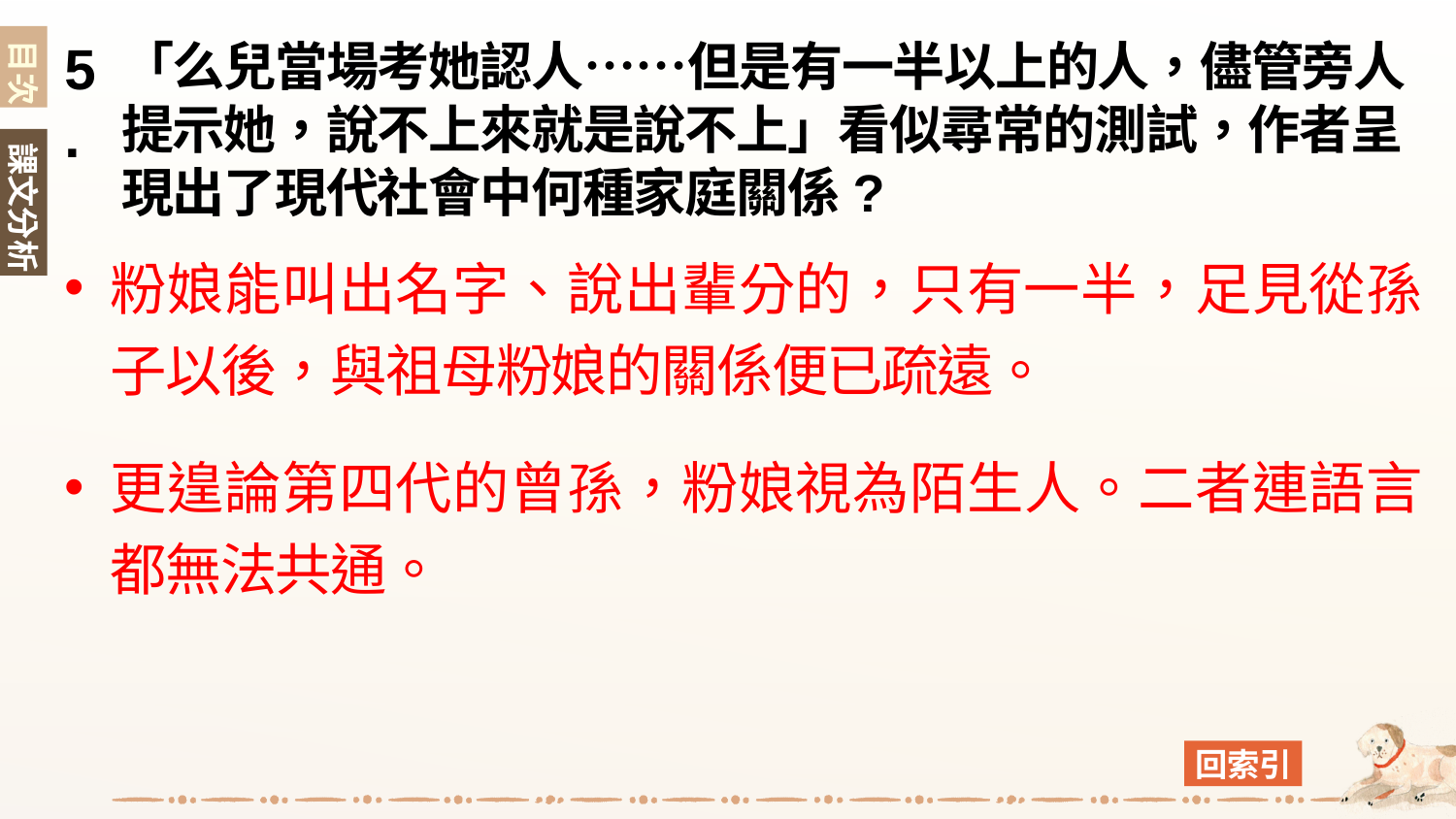

目次
5.
「么兒當場考她認人……但是有一半以上的人，儘管旁人提示她，說不上來就是說不上」看似尋常的測試，作者呈現出了現代社會中何種家庭關係?
課文分析
粉娘能叫出名字、說出輩分的，只有一半，足見從孫子以後，與祖母粉娘的關係便已疏遠。
更遑論第四代的曾孫，粉娘視為陌生人。二者連語言都無法共通。
回索引